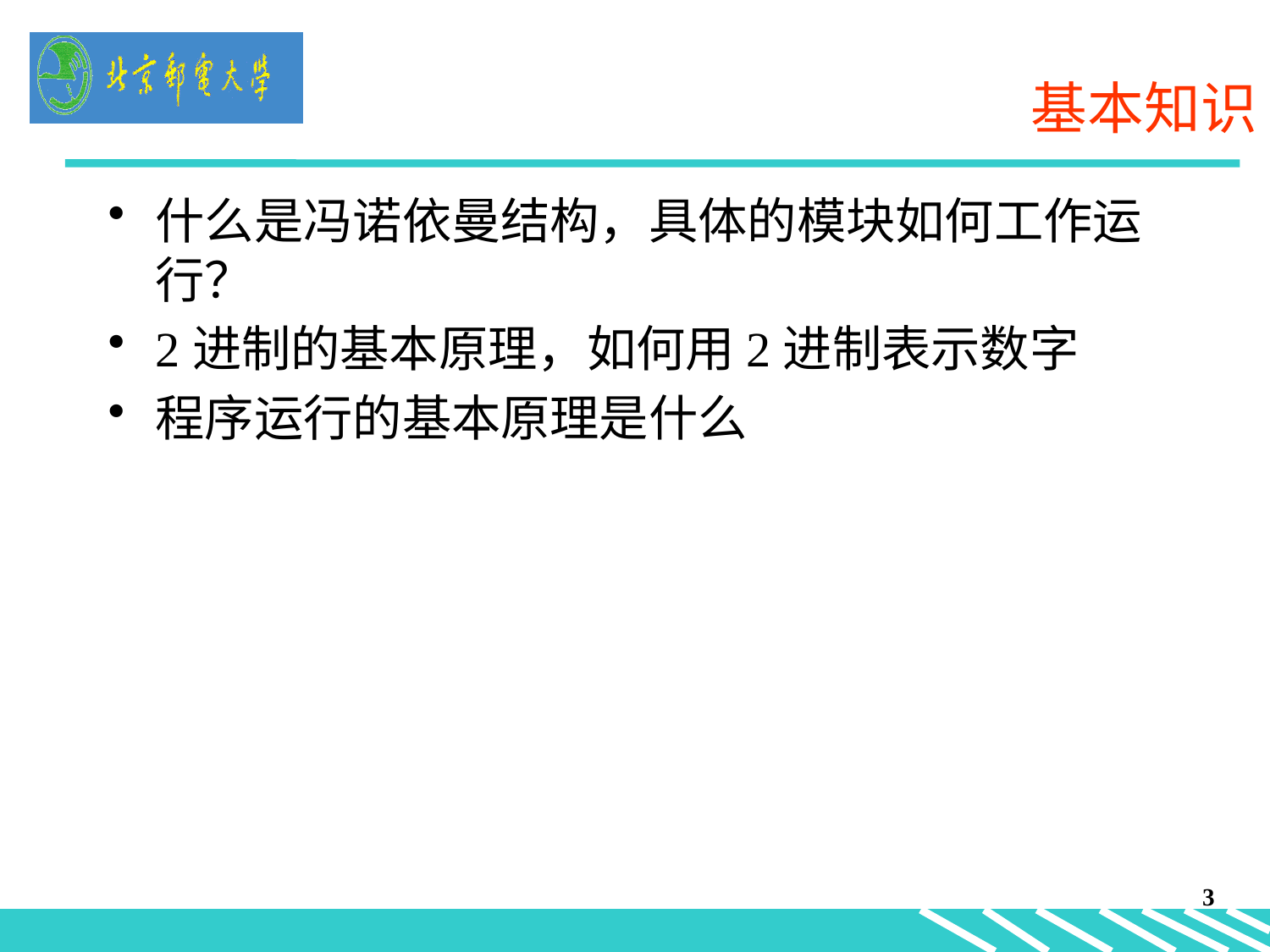

# 基本知识
什么是冯诺依曼结构，具体的模块如何工作运行？
2进制的基本原理，如何用2进制表示数字
程序运行的基本原理是什么

3